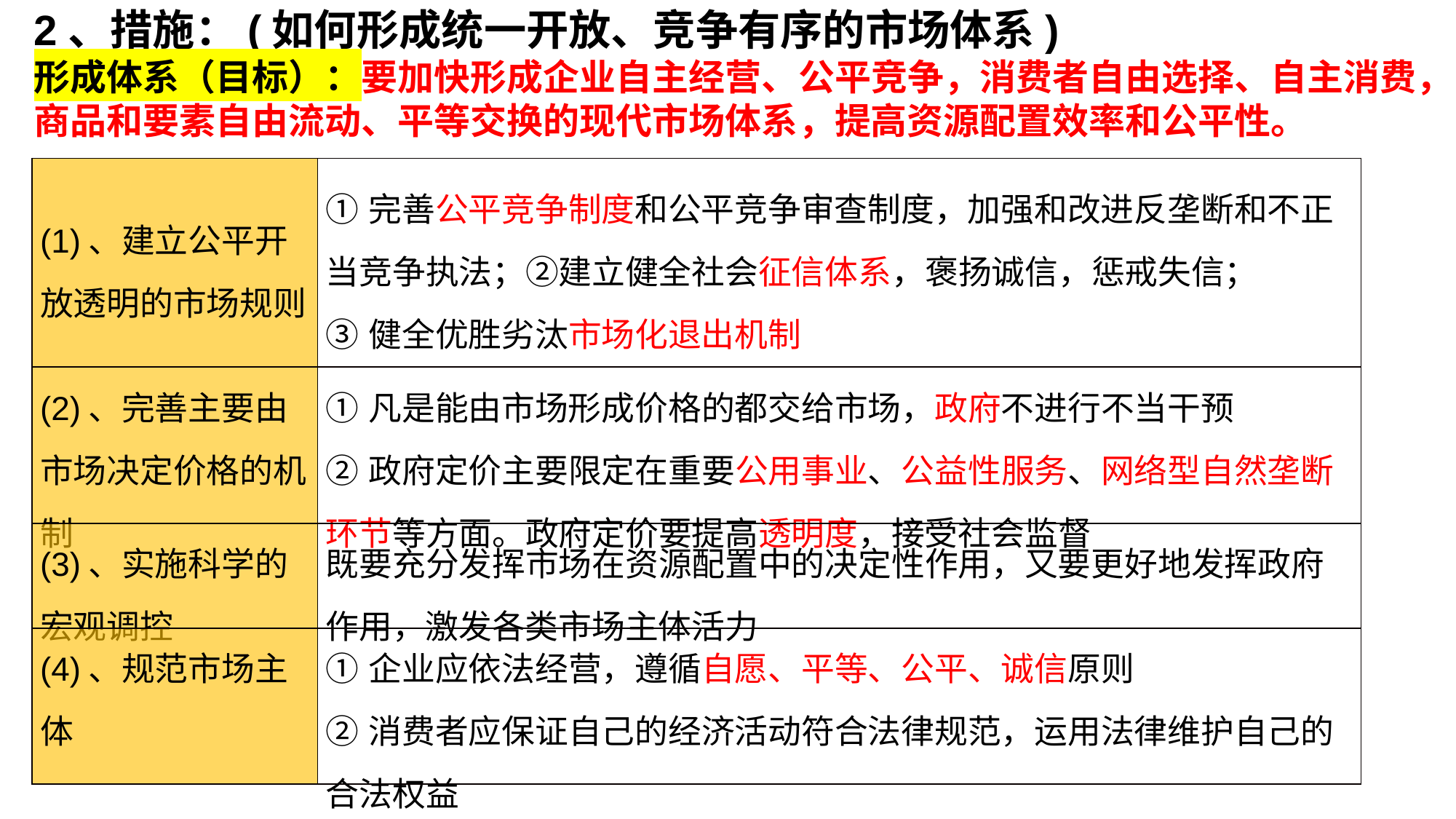

2、措施：(如何形成统一开放、竞争有序的市场体系)
形成体系（目标）：要加快形成企业自主经营、公平竞争，消费者自由选择、自主消费，商品和要素自由流动、平等交换的现代市场体系，提高资源配置效率和公平性。
聿见思政统编新教材教学网 www.yjsz2020.cn 原创作品
| (1)、建立公平开放透明的市场规则 | ①完善公平竞争制度和公平竞争审查制度，加强和改进反垄断和不正当竞争执法；②建立健全社会征信体系，褒扬诚信，惩戒失信； ③健全优胜劣汰市场化退出机制 |
| --- | --- |
| (2)、完善主要由市场决定价格的机制 | ①凡是能由市场形成价格的都交给市场，政府不进行不当干预 ②政府定价主要限定在重要公用事业、公益性服务、网络型自然垄断环节等方面。政府定价要提高透明度，接受社会监督 |
| (3)、实施科学的宏观调控 | 既要充分发挥市场在资源配置中的决定性作用，又要更好地发挥政府作用，激发各类市场主体活力 |
| (4)、规范市场主体 | ①企业应依法经营，遵循自愿、平等、公平、诚信原则 ②消费者应保证自己的经济活动符合法律规范，运用法律维护自己的合法权益 |